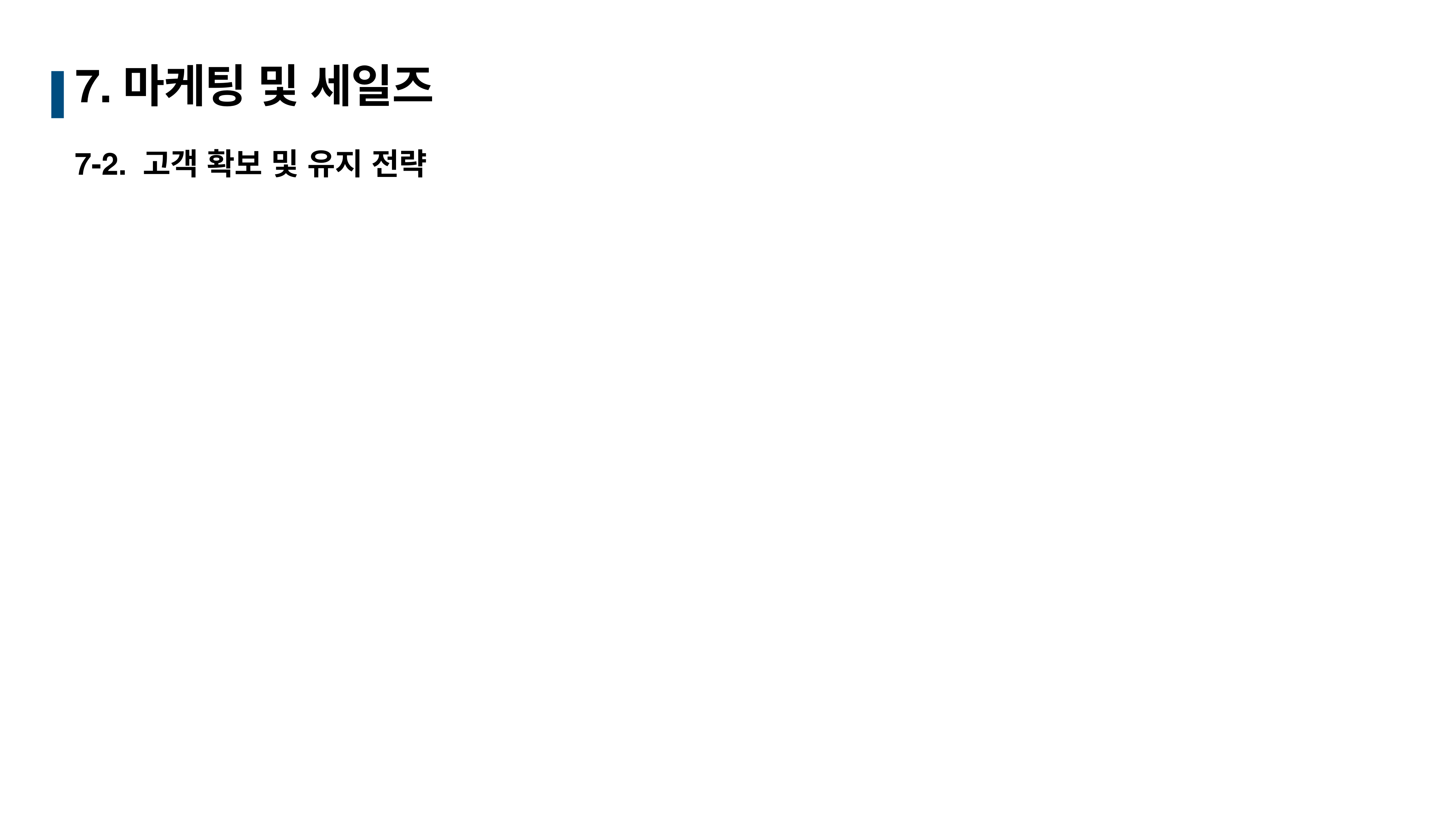

# 7.마케팅 및 세일즈
7-2. 고객 확보 및 유지 전략